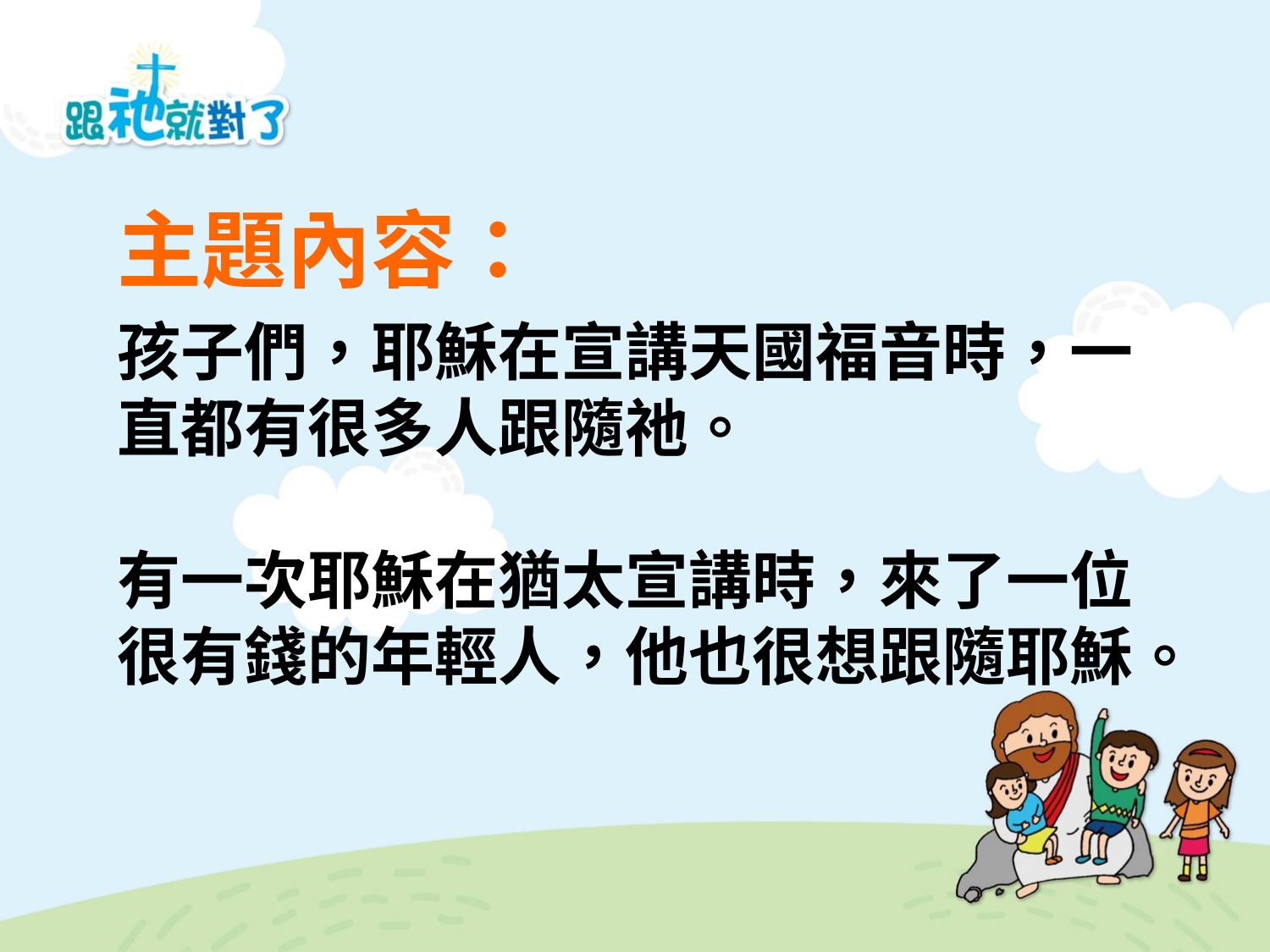

主題內容：
孩子們，耶穌在宣講天國福音時，一直都有很多人跟隨祂。

有一次耶穌在猶太宣講時，來了一位很有錢的年輕人，他也很想跟隨耶穌。